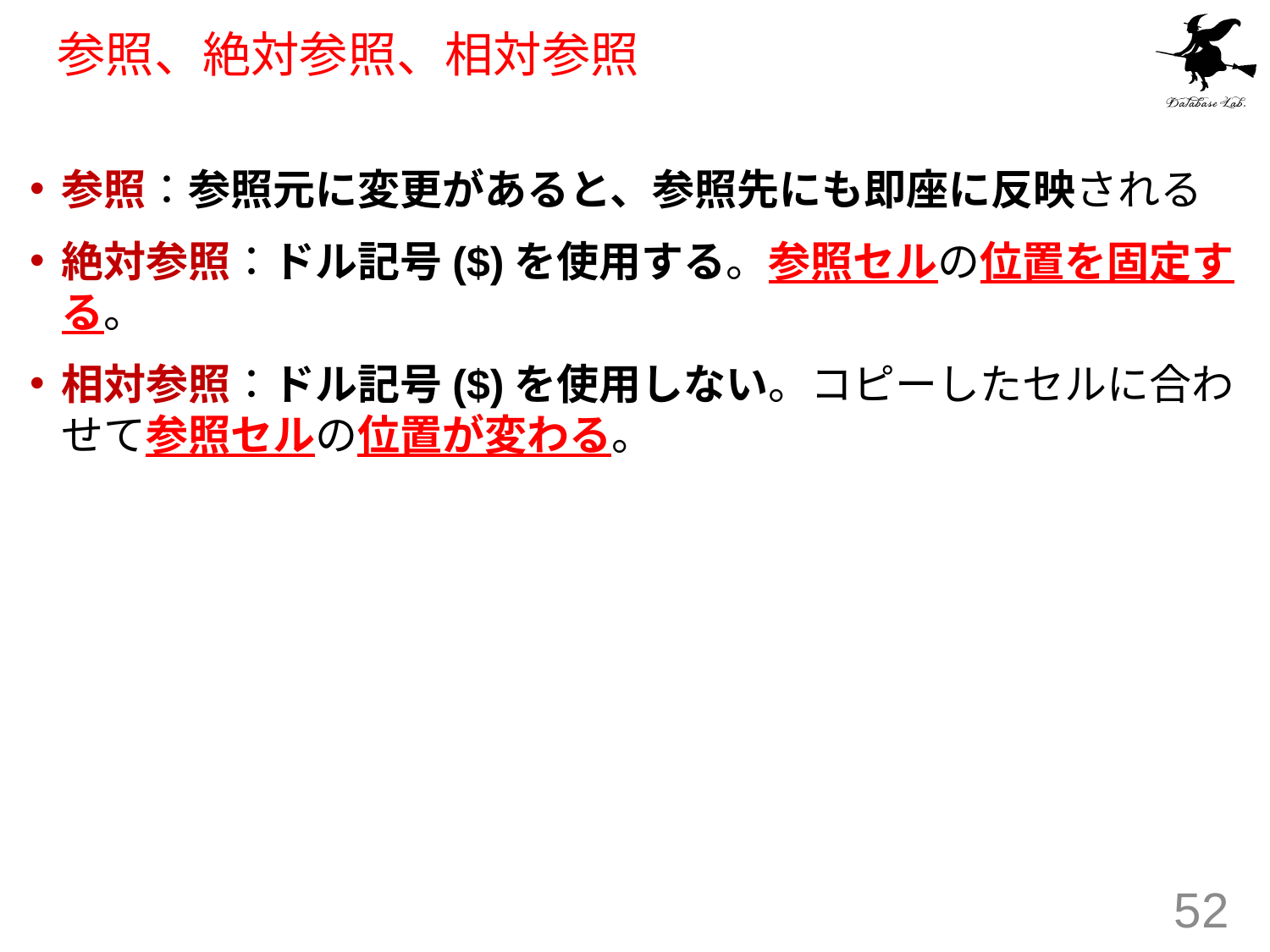

# 参照、絶対参照、相対参照
参照：参照元に変更があると、参照先にも即座に反映される
絶対参照：ドル記号($)を使用する。参照セルの位置を固定する。
相対参照：ドル記号($)を使用しない。コピーしたセルに合わせて参照セルの位置が変わる。
52